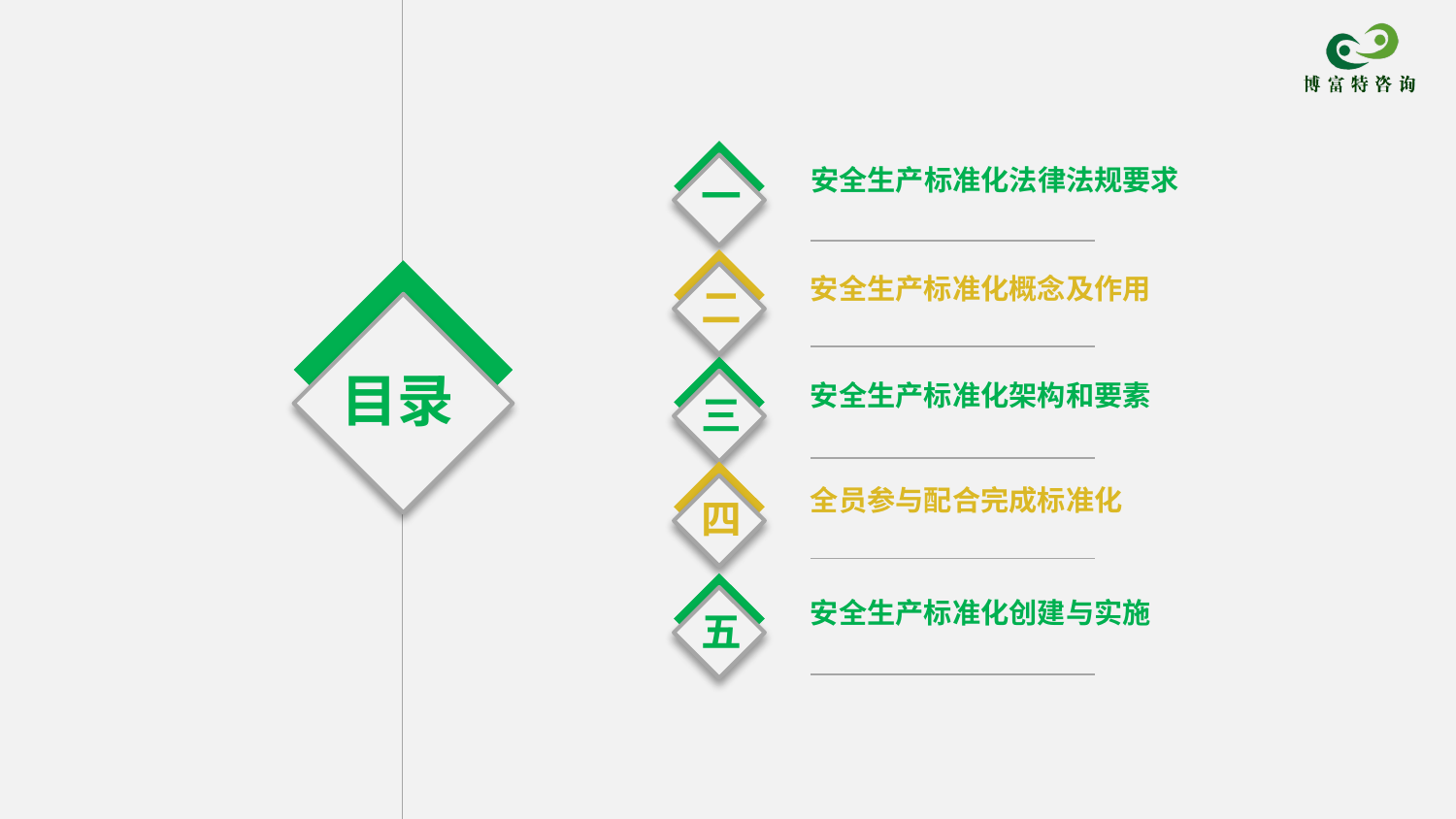

一
安全生产标准化法律法规要求

二
安全生产标准化概念及作用

三
安全生产标准化架构和要素

四
全员参与配合完成标准化

五
安全生产标准化创建与实施

目录